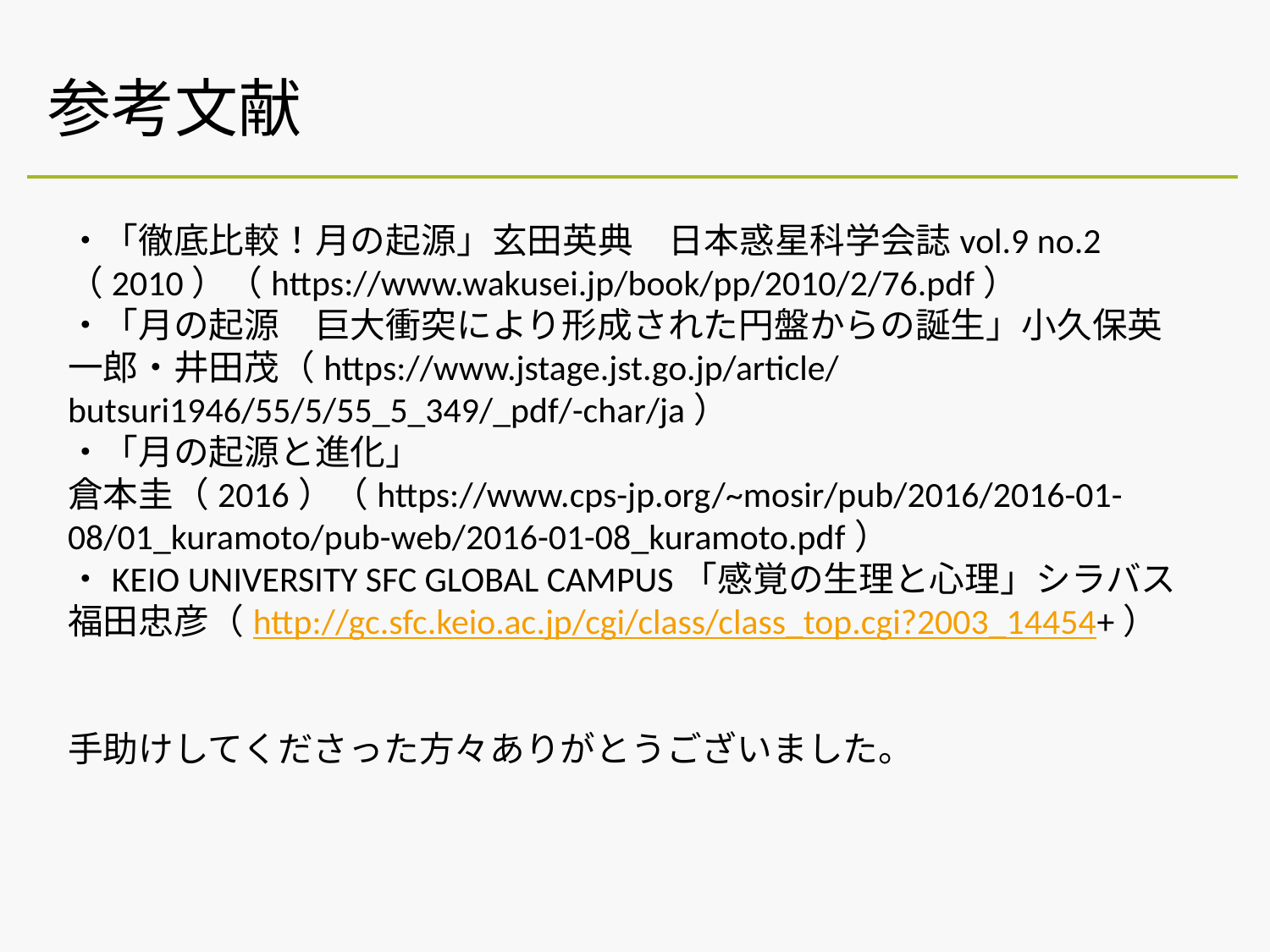

参考文献
・「徹底比較！月の起源」玄田英典　日本惑星科学会誌vol.9 no.2 （2010）（https://www.wakusei.jp/book/pp/2010/2/76.pdf）
・「月の起源　巨大衝突により形成された円盤からの誕生」小久保英一郎・井田茂（https://www.jstage.jst.go.jp/article/butsuri1946/55/5/55_5_349/_pdf/-char/ja）
・「月の起源と進化」　倉本圭（2016）（https://www.cps-jp.org/~mosir/pub/2016/2016-01-08/01_kuramoto/pub-web/2016-01-08_kuramoto.pdf）
・KEIO UNIVERSITY SFC GLOBAL CAMPUS「感覚の生理と心理」シラバス福田忠彦（http://gc.sfc.keio.ac.jp/cgi/class/class_top.cgi?2003_14454+）

手助けしてくださった方々ありがとうございました。